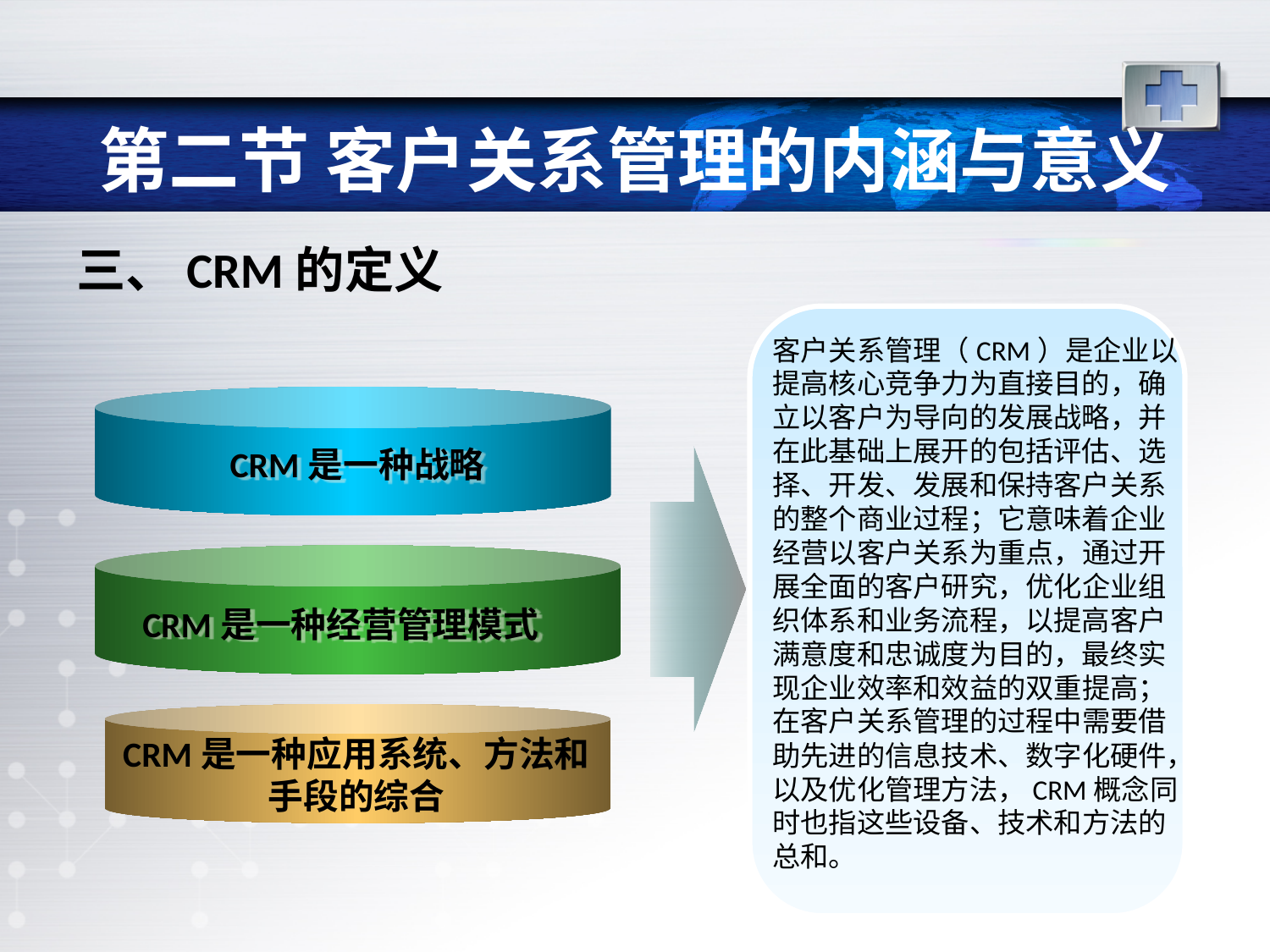

# 第二节 客户关系管理的内涵与意义
三、CRM的定义

客户关系管理（CRM）是企业以提高核心竞争力为直接目的，确立以客户为导向的发展战略，并在此基础上展开的包括评估、选择、开发、发展和保持客户关系的整个商业过程；它意味着企业经营以客户关系为重点，通过开展全面的客户研究，优化企业组织体系和业务流程，以提高客户满意度和忠诚度为目的，最终实现企业效率和效益的双重提高；在客户关系管理的过程中需要借助先进的信息技术、数字化硬件，以及优化管理方法，CRM概念同时也指这些设备、技术和方法的总和。

CRM是一种战略

CRM是一种经营管理模式

CRM是一种应用系统、方法和手段的综合